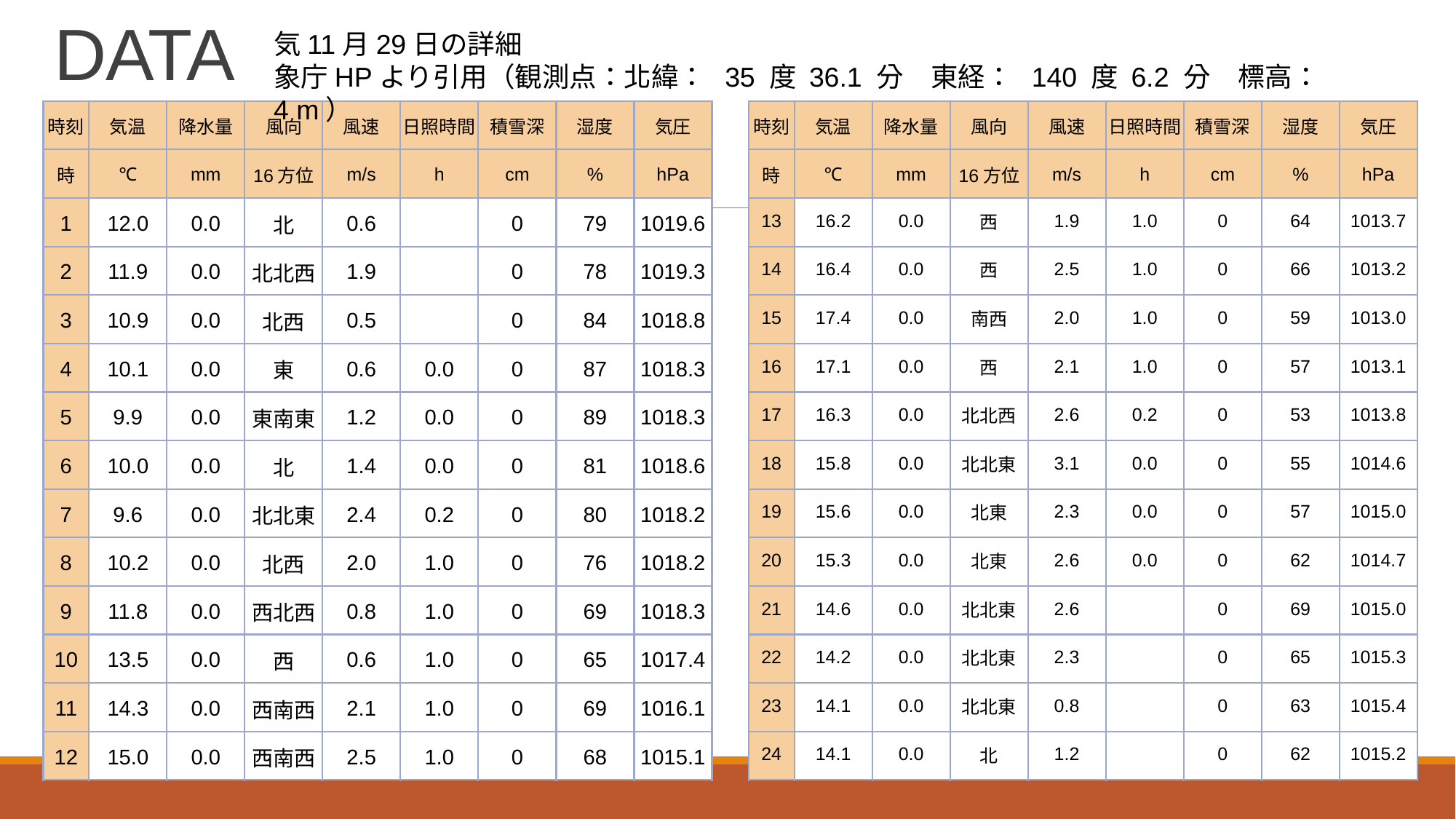

# DATA
気11月29日の詳細
象庁HPより引用（観測点：北緯：  35 度 36.1 分　東経：  140 度 6.2 分　標高： 4 m）
| 時刻 | 気温 | 降水量 | 風向 | 風速 | 日照時間 | 積雪深 | 湿度 | 気圧 |
| --- | --- | --- | --- | --- | --- | --- | --- | --- |
| 時 | ℃ | mm | 16方位 | m/s | h | cm | % | hPa |
| 1 | 12.0 | 0.0 | 北 | 0.6 |  | 0 | 79 | 1019.6 |
| 2 | 11.9 | 0.0 | 北北西 | 1.9 |  | 0 | 78 | 1019.3 |
| 3 | 10.9 | 0.0 | 北西 | 0.5 |  | 0 | 84 | 1018.8 |
| 4 | 10.1 | 0.0 | 東 | 0.6 | 0.0 | 0 | 87 | 1018.3 |
| 5 | 9.9 | 0.0 | 東南東 | 1.2 | 0.0 | 0 | 89 | 1018.3 |
| 6 | 10.0 | 0.0 | 北 | 1.4 | 0.0 | 0 | 81 | 1018.6 |
| 7 | 9.6 | 0.0 | 北北東 | 2.4 | 0.2 | 0 | 80 | 1018.2 |
| 8 | 10.2 | 0.0 | 北西 | 2.0 | 1.0 | 0 | 76 | 1018.2 |
| 9 | 11.8 | 0.0 | 西北西 | 0.8 | 1.0 | 0 | 69 | 1018.3 |
| 10 | 13.5 | 0.0 | 西 | 0.6 | 1.0 | 0 | 65 | 1017.4 |
| 11 | 14.3 | 0.0 | 西南西 | 2.1 | 1.0 | 0 | 69 | 1016.1 |
| 12 | 15.0 | 0.0 | 西南西 | 2.5 | 1.0 | 0 | 68 | 1015.1 |
| 時刻 | 気温 | 降水量 | 風向 | 風速 | 日照時間 | 積雪深 | 湿度 | 気圧 |
| --- | --- | --- | --- | --- | --- | --- | --- | --- |
| 時 | ℃ | mm | 16方位 | m/s | h | cm | % | hPa |
| 13 | 16.2 | 0.0 | 西 | 1.9 | 1.0 | 0 | 64 | 1013.7 |
| 14 | 16.4 | 0.0 | 西 | 2.5 | 1.0 | 0 | 66 | 1013.2 |
| 15 | 17.4 | 0.0 | 南西 | 2.0 | 1.0 | 0 | 59 | 1013.0 |
| 16 | 17.1 | 0.0 | 西 | 2.1 | 1.0 | 0 | 57 | 1013.1 |
| 17 | 16.3 | 0.0 | 北北西 | 2.6 | 0.2 | 0 | 53 | 1013.8 |
| 18 | 15.8 | 0.0 | 北北東 | 3.1 | 0.0 | 0 | 55 | 1014.6 |
| 19 | 15.6 | 0.0 | 北東 | 2.3 | 0.0 | 0 | 57 | 1015.0 |
| 20 | 15.3 | 0.0 | 北東 | 2.6 | 0.0 | 0 | 62 | 1014.7 |
| 21 | 14.6 | 0.0 | 北北東 | 2.6 |  | 0 | 69 | 1015.0 |
| 22 | 14.2 | 0.0 | 北北東 | 2.3 |  | 0 | 65 | 1015.3 |
| 23 | 14.1 | 0.0 | 北北東 | 0.8 |  | 0 | 63 | 1015.4 |
| 24 | 14.1 | 0.0 | 北 | 1.2 |  | 0 | 62 | 1015.2 |